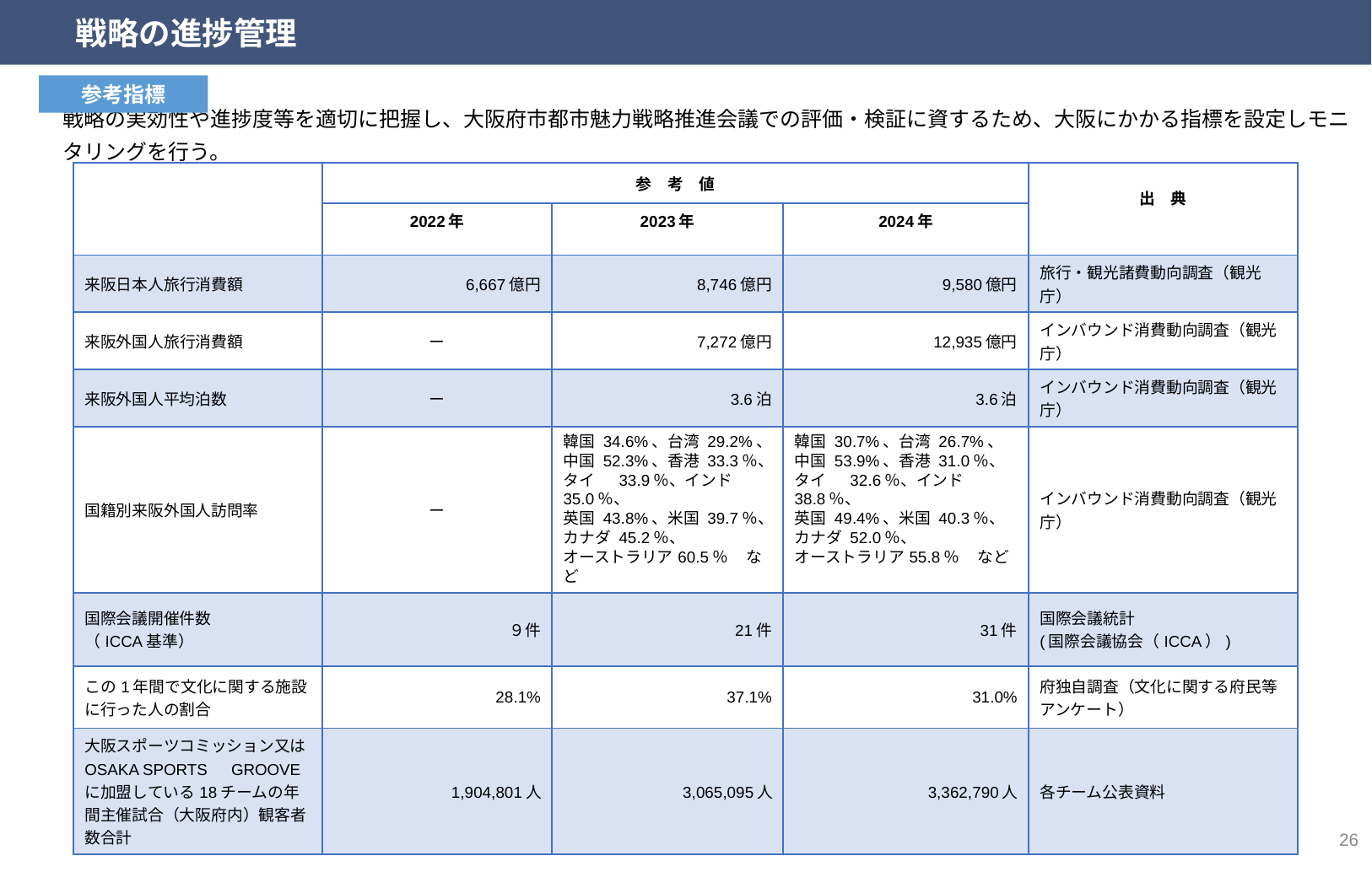

戦略の進捗管理
参考指標
戦略の実効性や進捗度等を適切に把握し、大阪府市都市魅力戦略推進会議での評価・検証に資するため、大阪にかかる指標を設定しモニタリングを行う。
|  | 参　考　値 |  |  | 出　典 |
| --- | --- | --- | --- | --- |
|  | 2022年 | 2023年 | 2024年 |  |
| 来阪日本人旅行消費額 | 6,667億円 | 8,746億円 | 9,580億円 | 旅行・観光諸費動向調査（観光庁） |
| 来阪外国人旅行消費額 | ー | 7,272億円 | 12,935億円 | インバウンド消費動向調査（観光庁） |
| 来阪外国人平均泊数 | ー | 3.6泊 | 3.6泊 | インバウンド消費動向調査（観光庁） |
| 国籍別来阪外国人訪問率 | ー | 韓国 34.6%、台湾 29.2%、 中国 52.3%、香港 33.3％、 タイ　 33.9％、インド 35.0％、 英国 43.8%、米国 39.7％、 カナダ 45.2％、 オーストラリア60.5％ など | 韓国 30.7%、台湾 26.7%、 中国 53.9%、香港 31.0％、 タイ　 32.6％、インド 38.8％、 英国 49.4%、米国 40.3％、 カナダ 52.0％、 オーストラリア55.8％ など | インバウンド消費動向調査（観光庁） |
| 国際会議開催件数 （ICCA基準） | ９件 | 21件 | 31件 | 国際会議統計 (国際会議協会（ICCA）) |
| この1年間で文化に関する施設に行った人の割合 | 28.1% | 37.1% | 31.0% | 府独自調査（文化に関する府民等アンケート） |
| 大阪スポーツコミッション又はOSAKA SPORTS　GROOVEに加盟している18チームの年間主催試合（大阪府内）観客者数合計 | 1,904,801人 | 3,065,095人 | 3,362,790人 | 各チーム公表資料 |
26